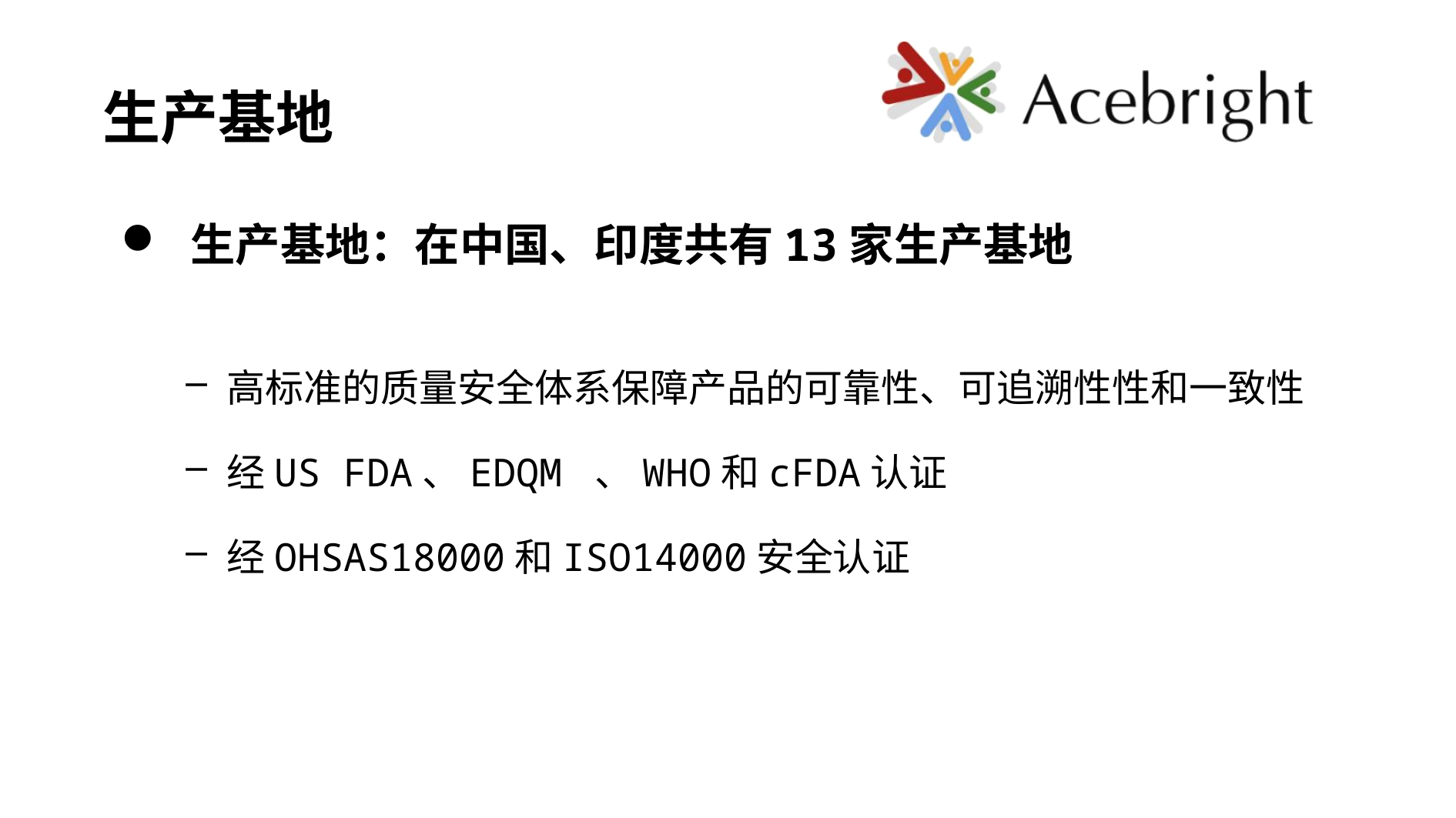

# 生产基地
 生产基地：在中国、印度共有13家生产基地

高标准的质量安全体系保障产品的可靠性、可追溯性性和一致性
经US FDA、EDQM 、WHO和cFDA认证
经OHSAS18000和ISO14000安全认证